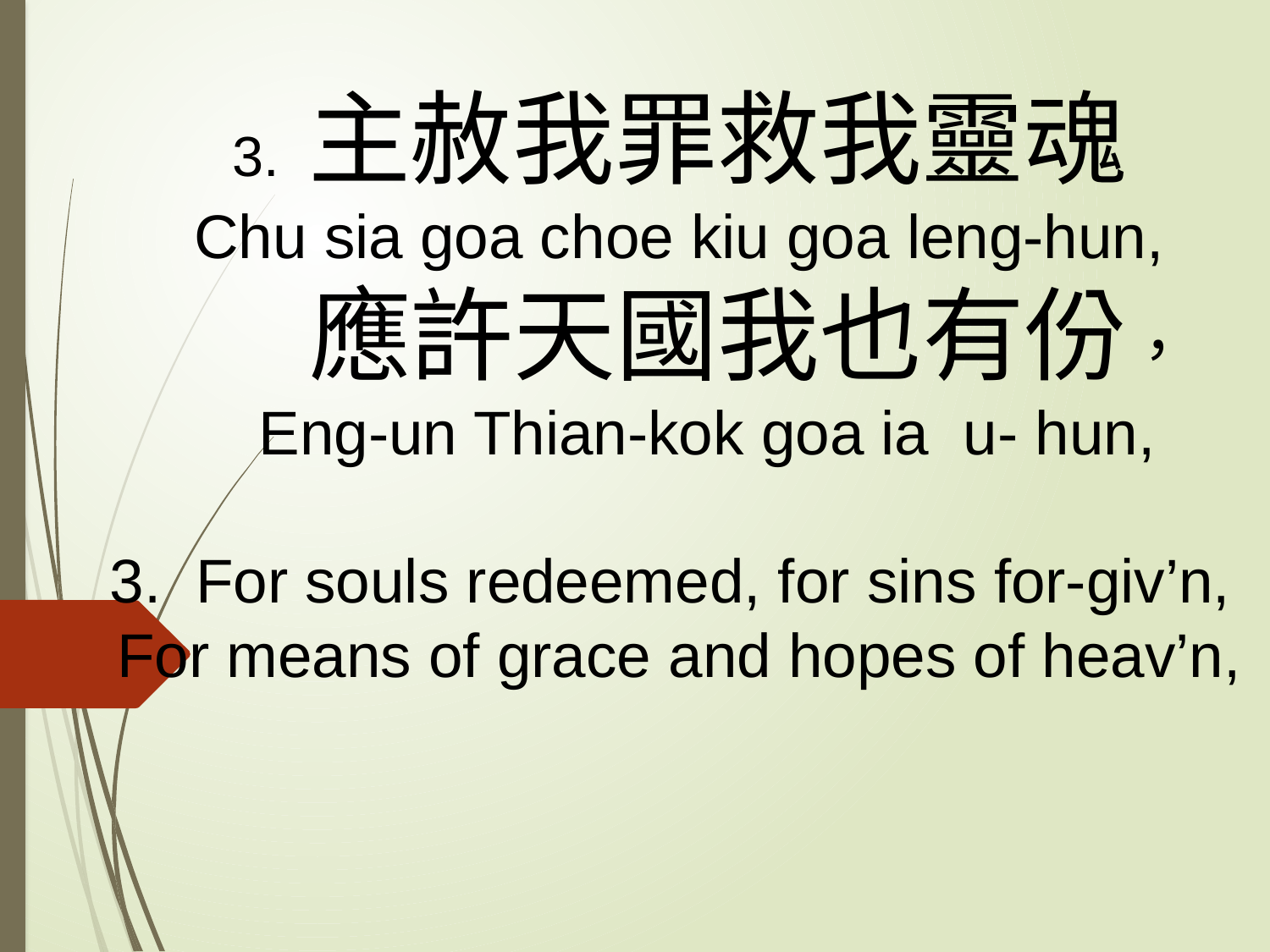

# 3. 主赦我罪救我靈魂 Chu sia goa choe kiu goa leng-hun, 應許天國我也有份， Eng-un Thian-kok goa ia  u- hun, 3.  For souls redeemed, for sins for-giv’n, For means of grace and hopes of heav’n,